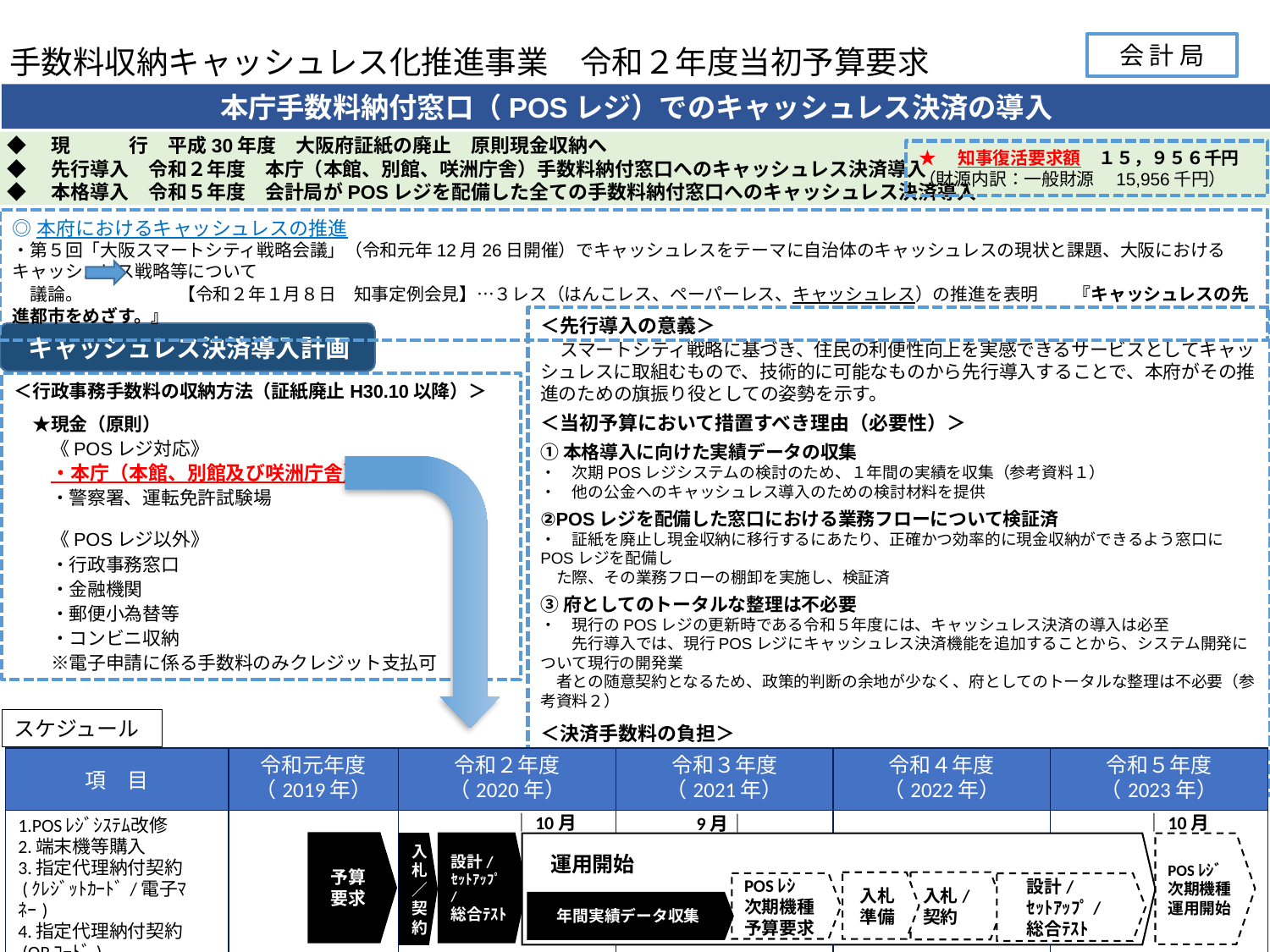

会 計 局
手数料収納キャッシュレス化推進事業　令和２年度当初予算要求
本庁手数料納付窓口（POSレジ）でのキャッシュレス決済の導入
◆　現　　　行　平成30年度　大阪府証紙の廃止　原則現金収納へ
◆　先行導入　令和２年度　本庁（本館、別館、咲洲庁舎）手数料納付窓口へのキャッシュレス決済導入
◆　本格導入　令和５年度　会計局がPOSレジを配備した全ての手数料納付窓口へのキャッシュレス決済導入
★　知事復活要求額　１５，９５６千円
（財源内訳：一般財源　15,956千円）
◎本府におけるキャッシュレスの推進
・第５回「大阪スマートシティ戦略会議」（令和元年12月26日開催）でキャッシュレスをテーマに自治体のキャッシュレスの現状と課題、大阪におけるキャッシュレス戦略等について
　議論。　　　　　【令和２年１月８日　知事定例会見】…３レス（はんこレス、ペーパーレス、キャッシュレス）の推進を表明　　『キャッシュレスの先進都市をめざす。』

＜先行導入の意義＞
　スマートシティ戦略に基づき、住民の利便性向上を実感できるサービスとしてキャッシュレスに取組むもので、技術的に可能なものから先行導入することで、本府がその推進のための旗振り役としての姿勢を示す。

＜当初予算において措置すべき理由（必要性）＞

①本格導入に向けた実績データの収集
・　次期POSレジシステムの検討のため、１年間の実績を収集（参考資料１）
・　他の公金へのキャッシュレス導入のための検討材料を提供

②POSレジを配備した窓口における業務フローについて検証済
・　証紙を廃止し現金収納に移行するにあたり、正確かつ効率的に現金収納ができるよう窓口にPOSレジを配備し
　た際、その業務フローの棚卸を実施し、検証済

③府としてのトータルな整理は不必要
・　現行のPOSレジの更新時である令和５年度には、キャッシュレス決済の導入は必至
　　先行導入では、現行POSレジにキャッシュレス決済機能を追加することから、システム開発について現行の開発業
　者との随意契約となるため、政策的判断の余地が少なく、府としてのトータルな整理は不必要（参考資料２）
＜決済手数料の負担＞
　クレジットカード決済手数料のカード利用者への転嫁は、カード会社規約により不可
　⇒現金利用者との差別的取扱禁止　 他の自治体も必要経費として自治体が負担
　キャッシュレス決済導入計画
＜行政事務手数料の収納方法（証紙廃止H30.10以降）＞

　★現金（原則）
　　《POSレジ対応》
　　・本庁（本館、別館及び咲洲庁舎）
　　・警察署、運転免許試験場

　　《POSレジ以外》
　　・行政事務窓口
　　・金融機関
　　・郵便小為替等
　　・コンビニ収納
　　※電子申請に係る手数料のみクレジット支払可

スケジュール
| 項　目 | 令和元年度 （2019年） | 令和２年度 （2020年） | 令和３年度 （2021年） | 令和４年度 （2022年） | 令和５年度 （2023年） |
| --- | --- | --- | --- | --- | --- |
| 1.POSﾚｼﾞｼｽﾃﾑ改修 2.端末機等購入 3.指定代理納付契約 (ｸﾚｼﾞｯﾄｶｰﾄﾞ/電子ﾏﾈｰ) 4.指定代理納付契約 (QRｺｰﾄﾞ) |  |  |  |  |  |
｜10月
｜10月
9月｜
予算
要求
設計/
ｾｯﾄｱｯﾌﾟ/
総合ﾃｽﾄ
POSﾚｼﾞ
次期機種
運用開始
　運用開始

入札
／
契約
入札/
契約
入札
準備
POSﾚｼ
次期機種
予算要求
　設計/
　ｾｯﾄｱｯﾌﾟ/
　総合ﾃｽﾄ
年間実績データ収集